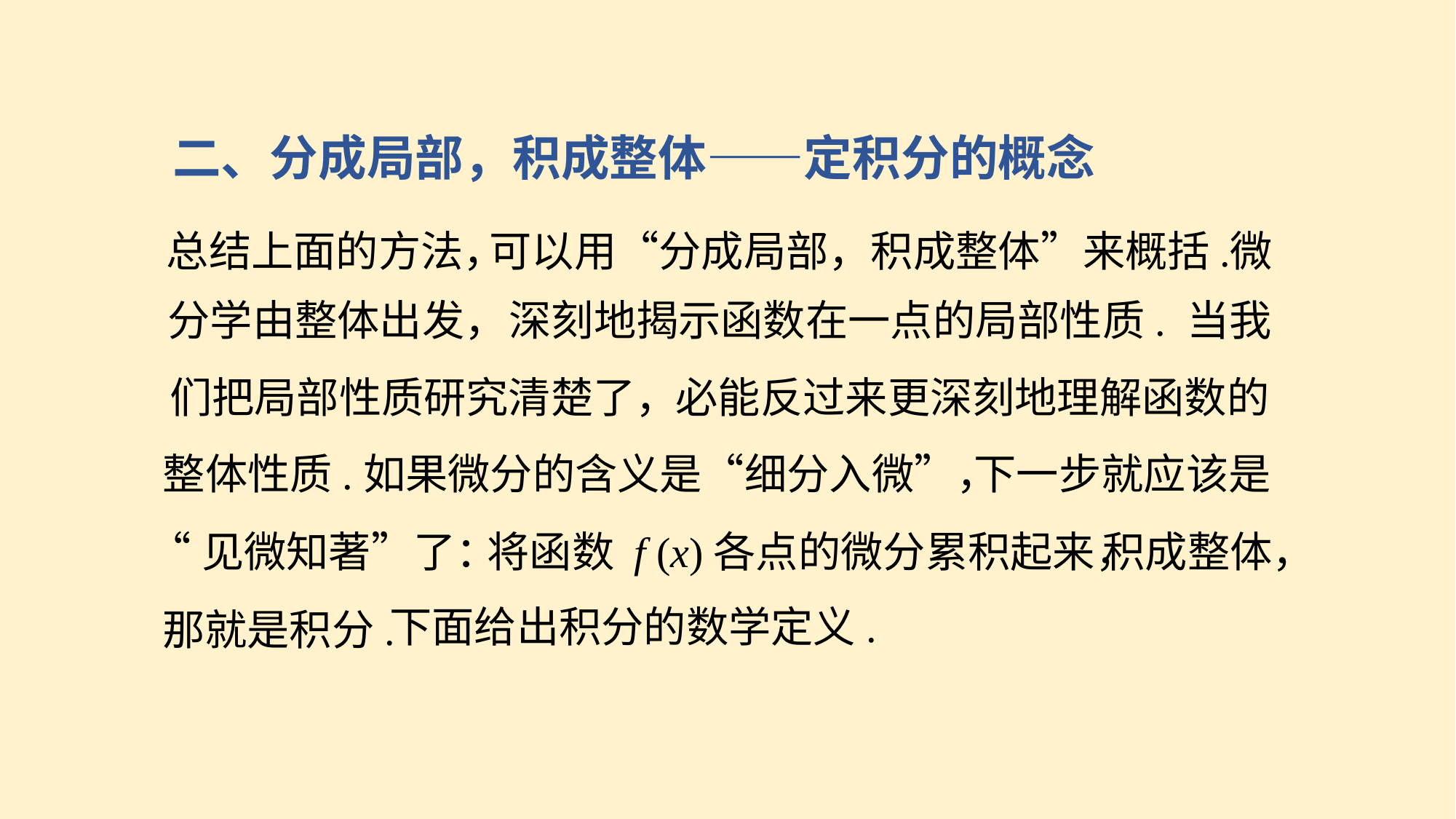

二、分成局部，积成整体——定积分的概念
总结上面的方法，
可以用“分成局部，积成整体”来概括.
微
分学由整体出发，
深刻地揭示函数在一点的局部性质.
当我
们把局部性质研究清楚了，
必能反过来更深刻地理解函数的
整体性质.
如果微分的含义是“细分入微”，
下一步就应该是
“见微知著”了：
将函数 f (x)各点的微分累积起来，
积成整体，
下面给出积分的数学定义.
那就是积分.